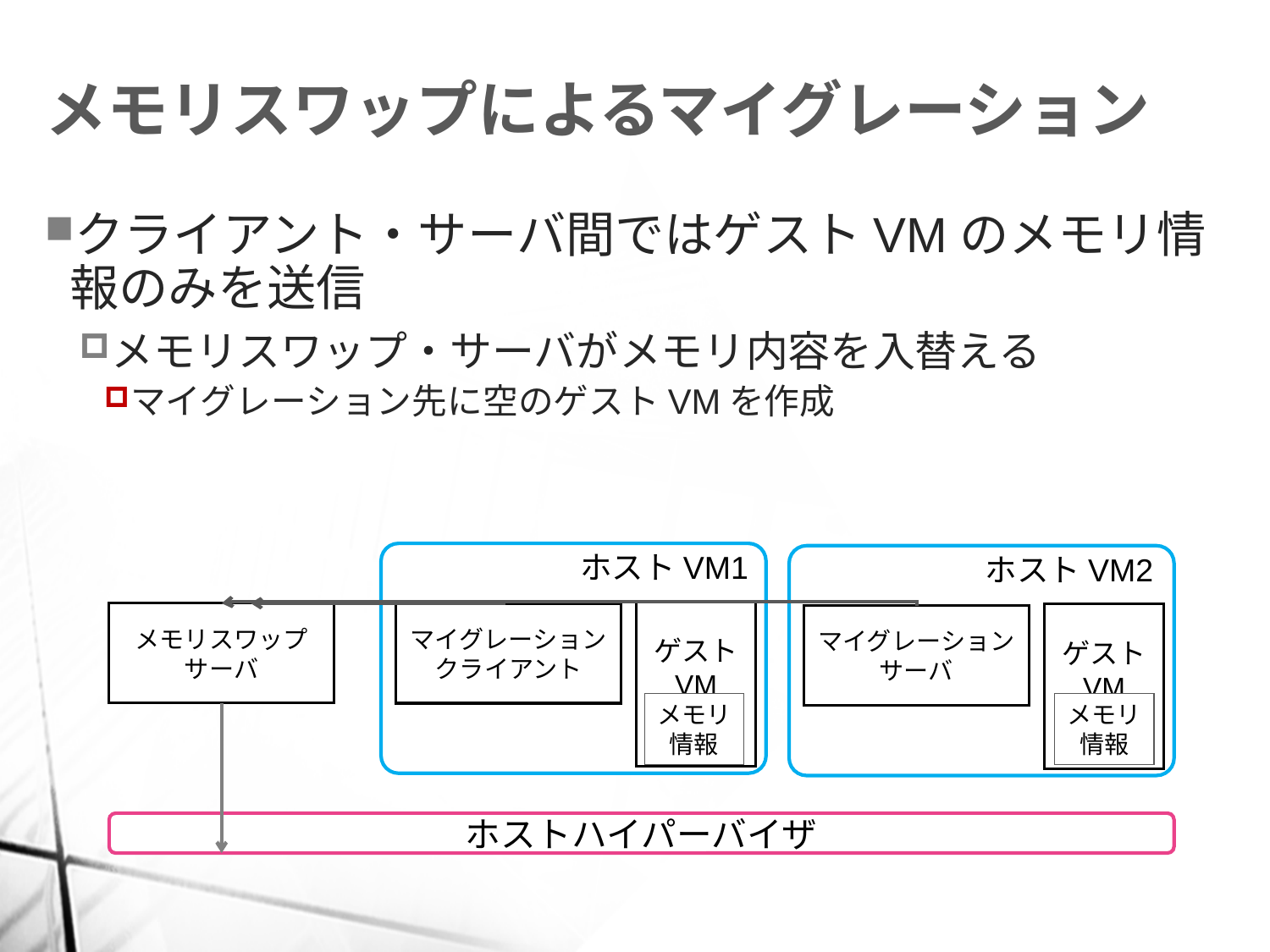

# メモリスワップによるマイグレーション
クライアント・サーバ間ではゲストVMのメモリ情報のみを送信
メモリスワップ・サーバがメモリ内容を入替える
マイグレーション先に空のゲストVMを作成
ホストVM1

ホストVM2

ゲスト
VM

メモリスワップ
サーバ
マイグレーション
クライアント
ゲスト
VM

マイグレーション
サーバ
メモリ
情報
メモリ
情報
メモリ
メモリ
メモリ
メモリ
ホストハイパーバイザ